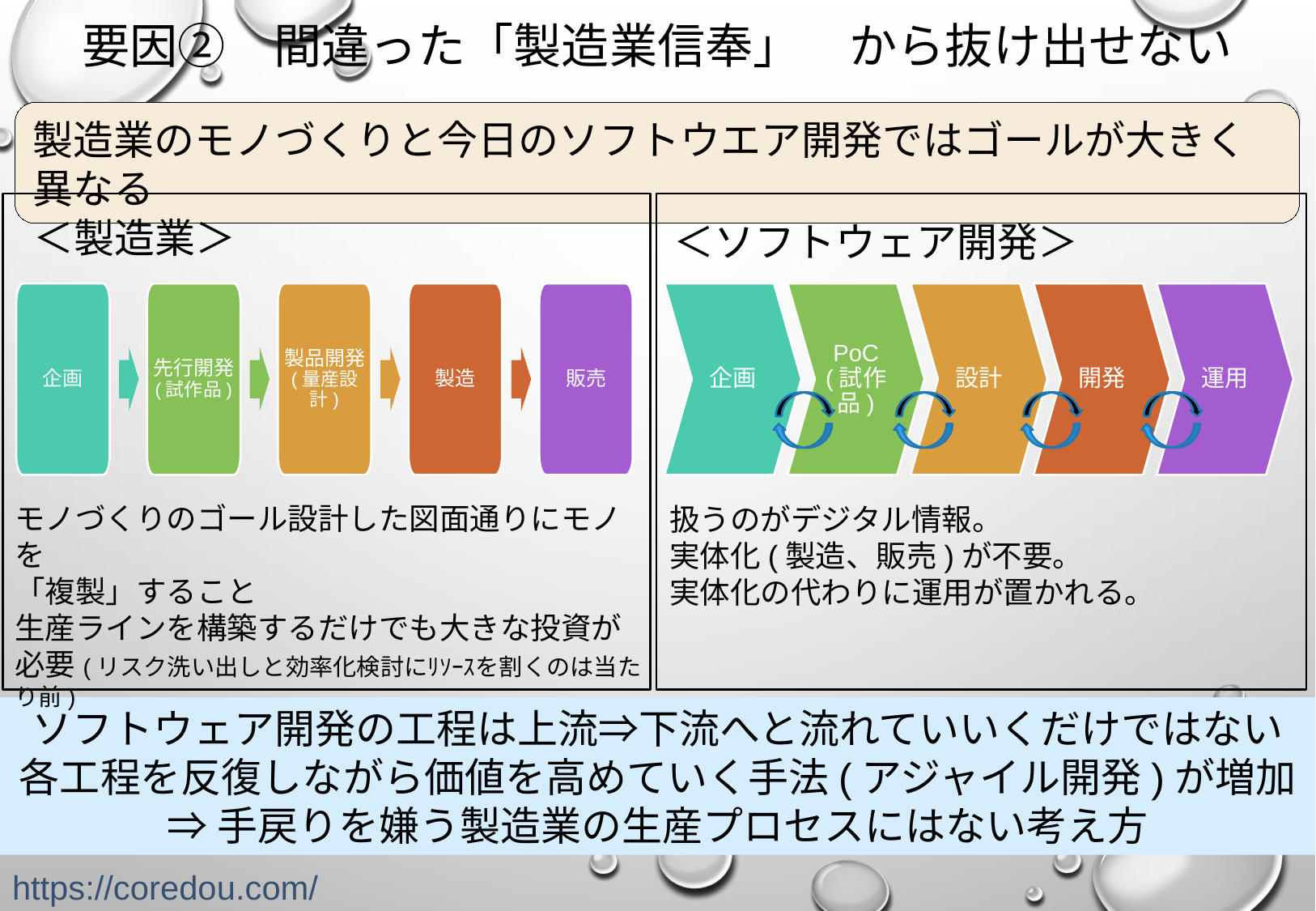

# 要因②　間違った「製造業信奉」	から抜け出せない
製造業のモノづくりと今日のソフトウエア開発ではゴールが大きく異なる

＜製造業＞
＜ソフトウェア開発＞
企画
PoC
(試作品)
設計
開発
運用
企画
先行開発
(試作品)
製品開発
(量産設計)
製造
販売

モノづくりのゴール設計した図面通りにモノを
「複製」すること
生産ラインを構築するだけでも大きな投資が必要(リスク洗い出しと効率化検討にﾘｿｰｽを割くのは当たり前)
扱うのがデジタル情報。
実体化(製造、販売)が不要。
実体化の代わりに運用が置かれる。
ソフトウェア開発の工程は上流⇒下流へと流れていいくだけではない
各工程を反復しながら価値を高めていく手法(アジャイル開発)が増加
⇒手戻りを嫌う製造業の生産プロセスにはない考え方
https://coredou.com/